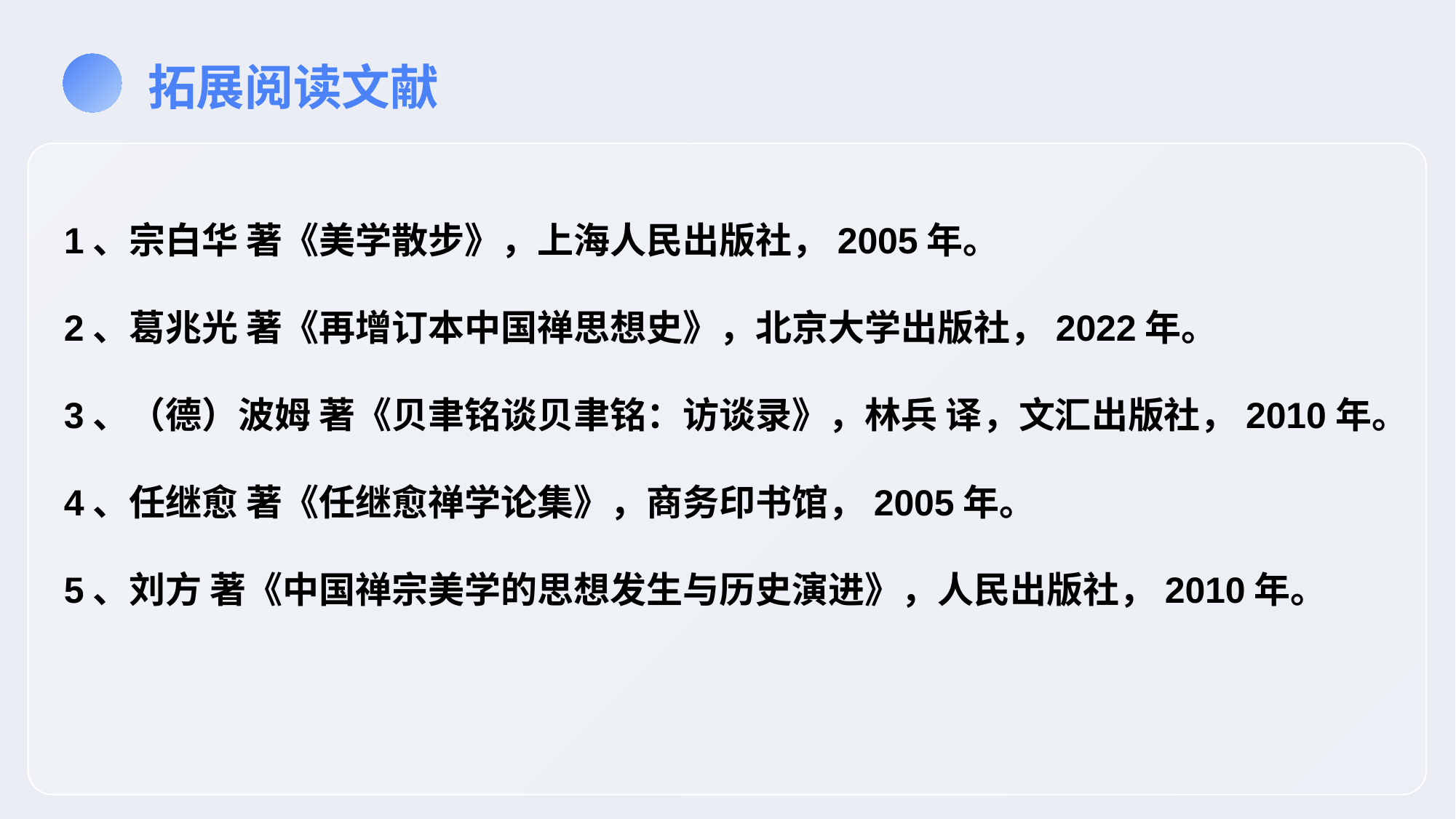

拓展阅读文献
1、宗白华 著《美学散步》，上海人民出版社，2005年。

2、葛兆光 著《再增订本中国禅思想史》，北京大学出版社，2022年。

3、（德）波姆 著《贝聿铭谈贝聿铭：访谈录》，林兵 译，文汇出版社，2010年。

4、任继愈 著《任继愈禅学论集》，商务印书馆，2005年。

5、刘方 著《中国禅宗美学的思想发生与历史演进》，人民出版社，2010年。